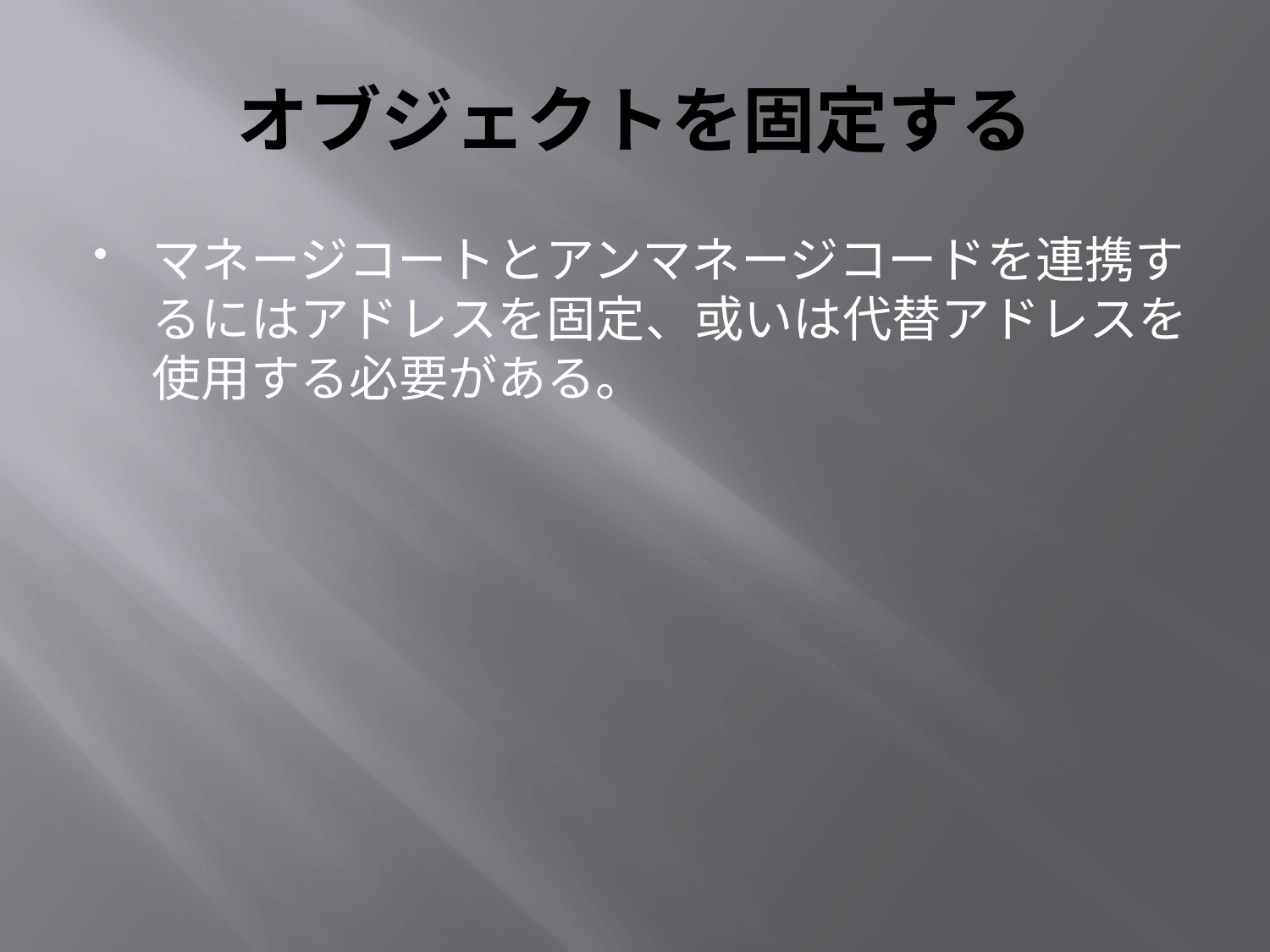

# オブジェクトを固定する
マネージコートとアンマネージコードを連携するにはアドレスを固定、或いは代替アドレスを使用する必要がある。